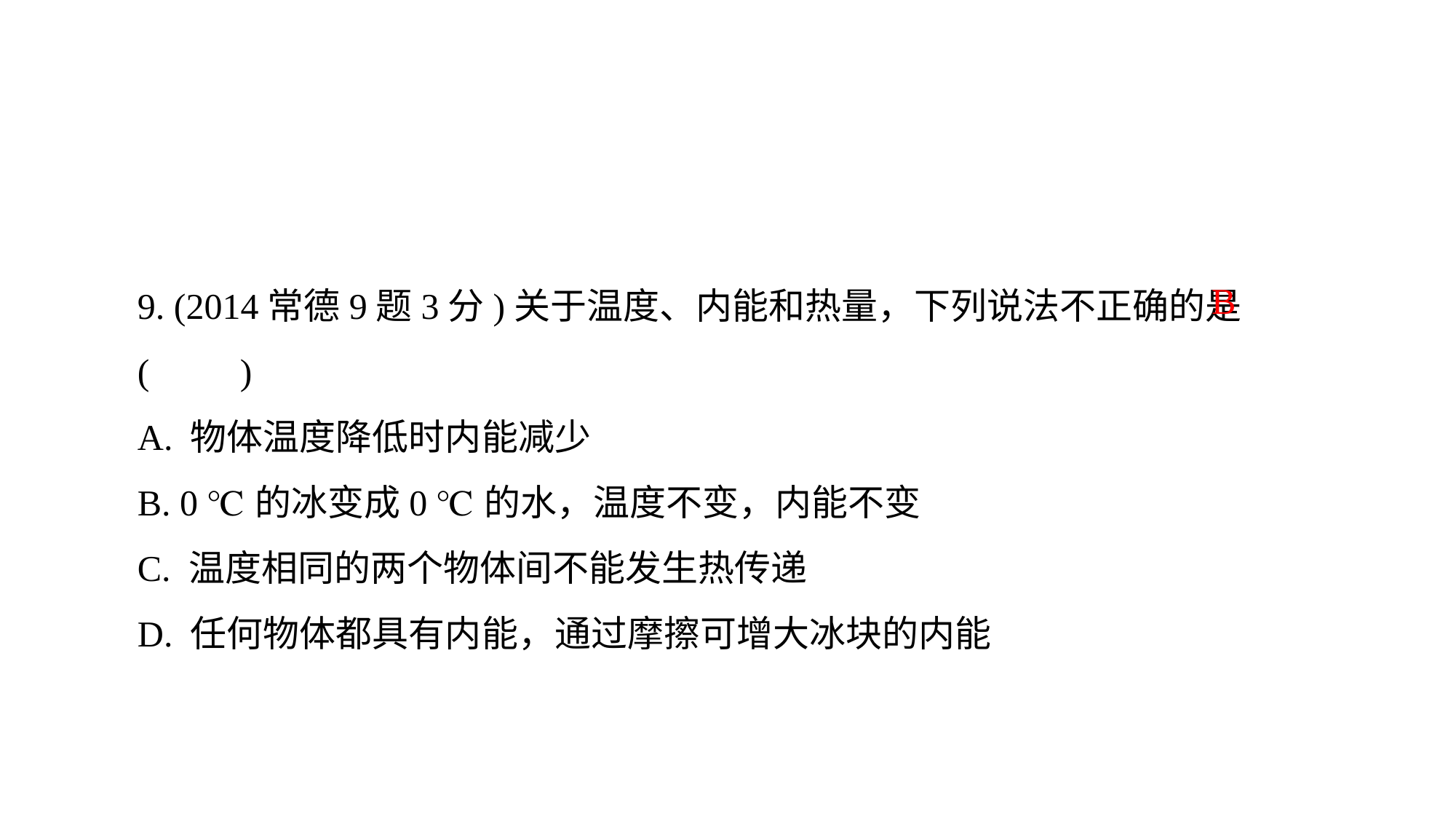

9. (2014常德9题3分)关于温度、内能和热量，下列说法不正确的是(　　)
A. 物体温度降低时内能减少
B. 0 ℃的冰变成0 ℃的水，温度不变，内能不变
C. 温度相同的两个物体间不能发生热传递
D. 任何物体都具有内能，通过摩擦可增大冰块的内能
B